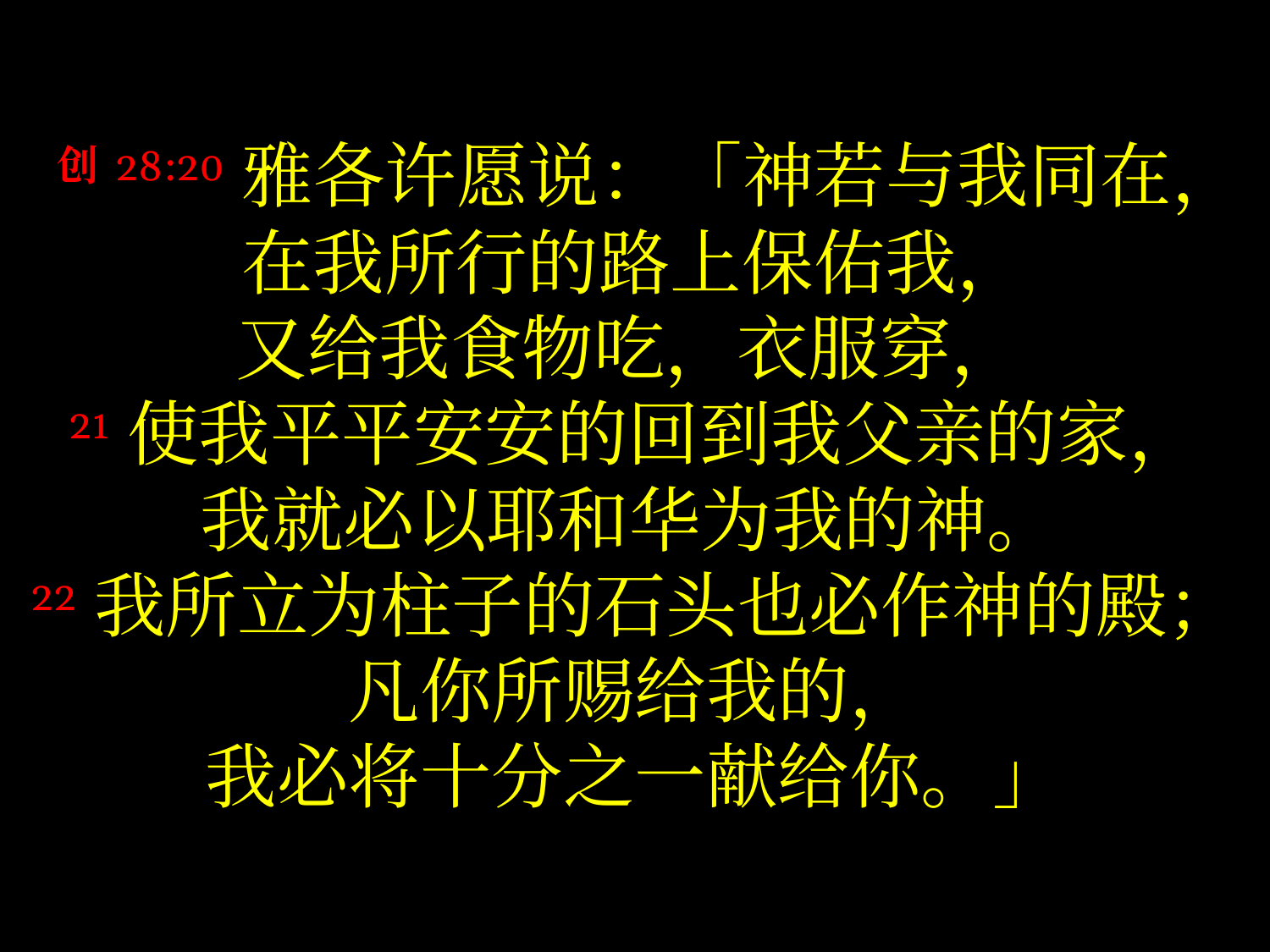

创28:20雅各许愿说：「神若与我同在，在我所行的路上保佑我，
又给我食物吃，衣服穿，
21使我平平安安的回到我父亲的家，
我就必以耶和华为我的神。
22我所立为柱子的石头也必作神的殿；凡你所赐给我的，
我必将十分之一献给你。」